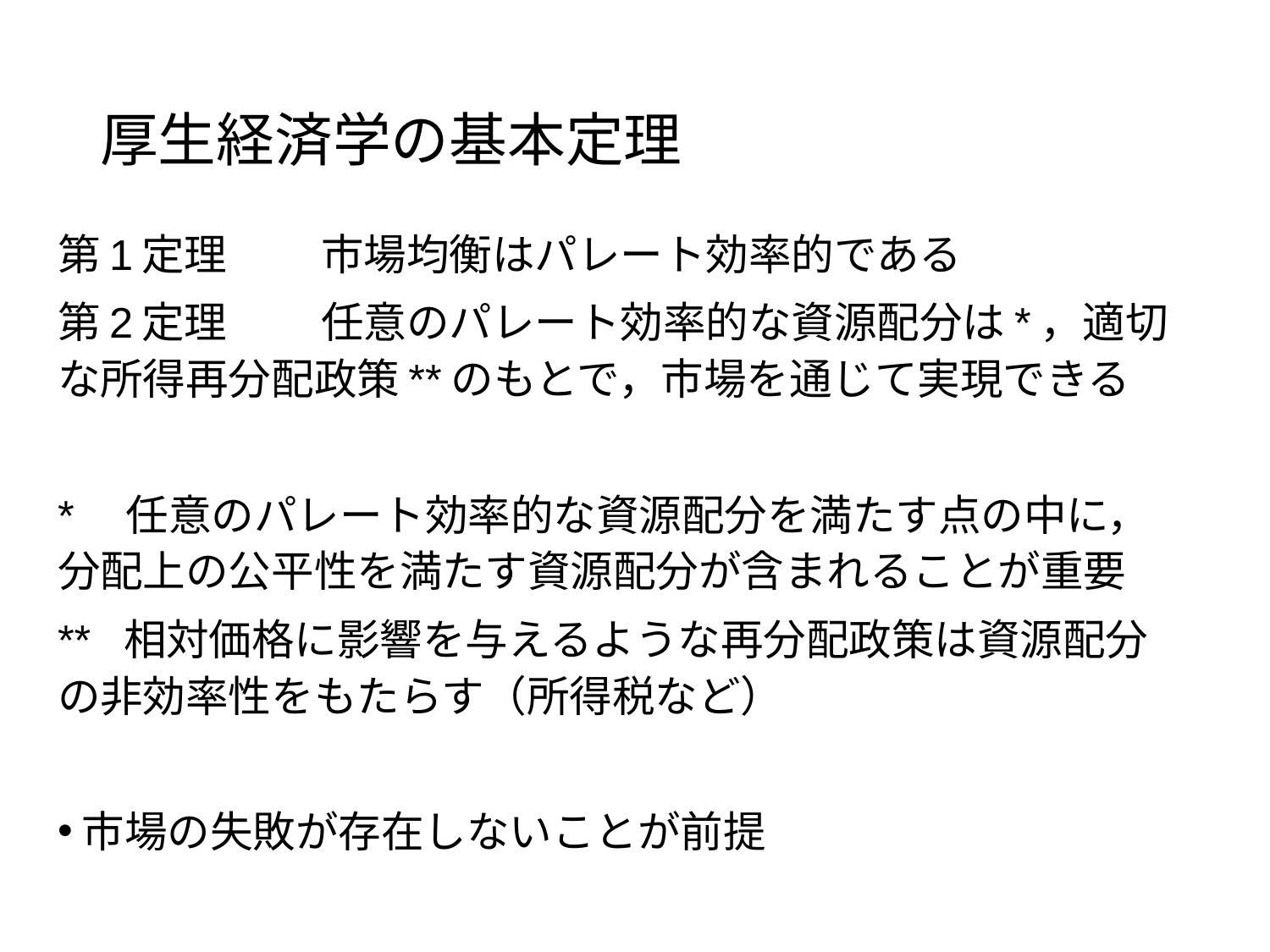

# 厚生経済学の基本定理
第1定理	　市場均衡はパレート効率的である
第2定理	　任意のパレート効率的な資源配分は*，適切な所得再分配政策**のもとで，市場を通じて実現できる

*　任意のパレート効率的な資源配分を満たす点の中に，分配上の公平性を満たす資源配分が含まれることが重要
**  相対価格に影響を与えるような再分配政策は資源配分の非効率性をもたらす（所得税など）

市場の失敗が存在しないことが前提